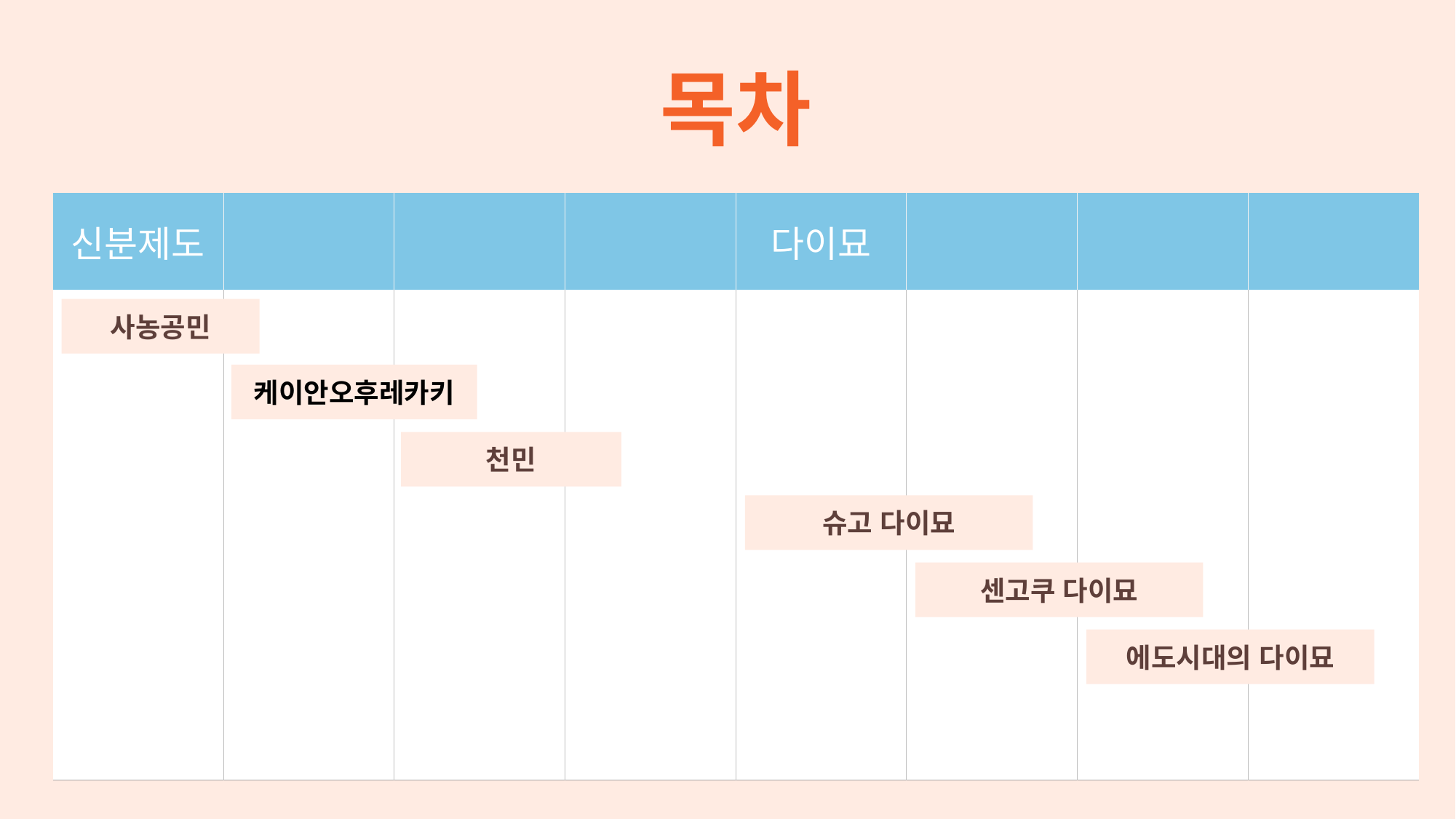

목차
| 신분제도 |  |  |  | 다이묘 |  |  |  |
| --- | --- | --- | --- | --- | --- | --- | --- |
|  |  |  |  |  |  |  |  |
사농공민
케이안오후레카키
천민
슈고 다이묘
센고쿠 다이묘
에도시대의 다이묘